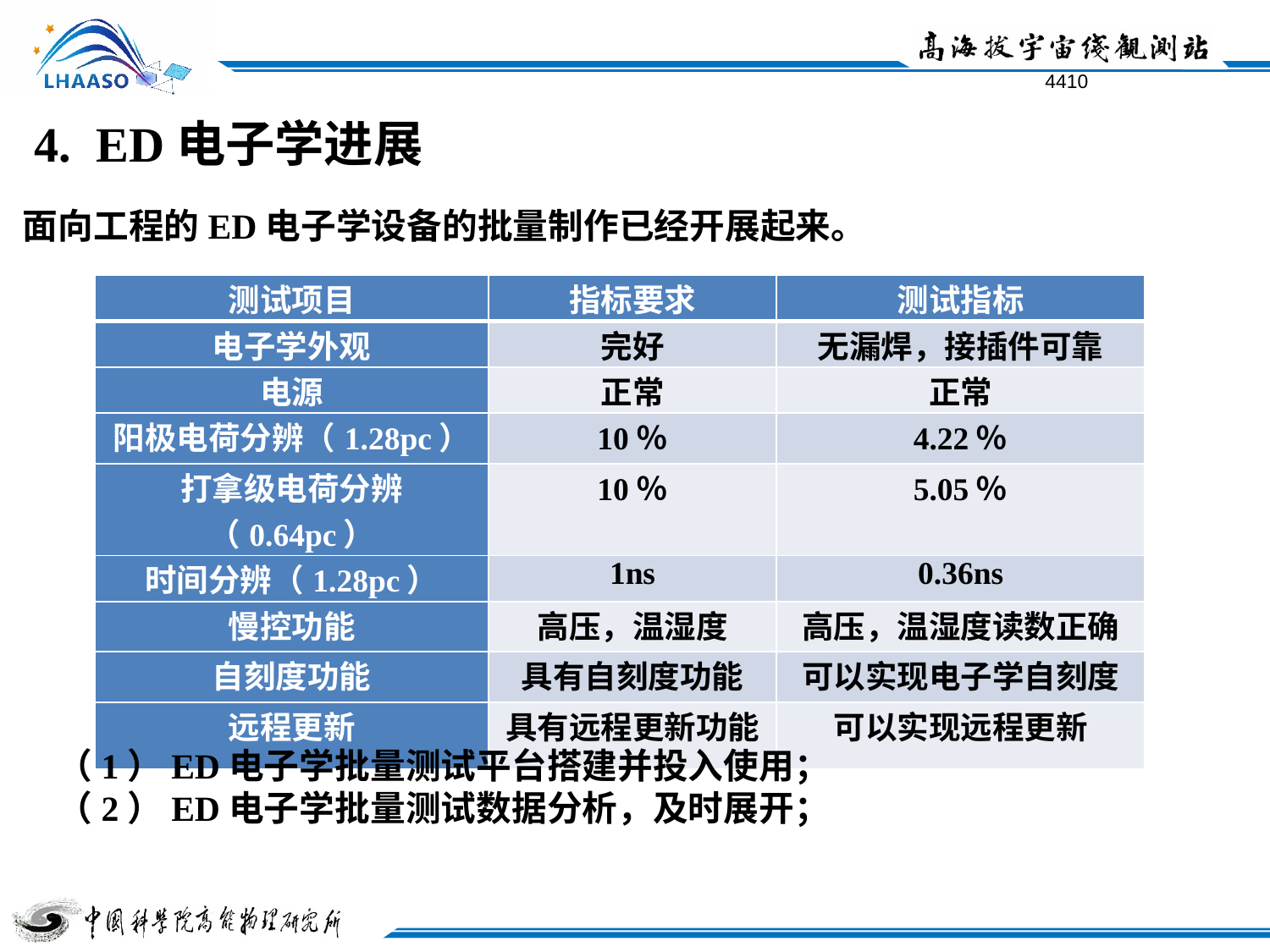

4.  ED电子学进展
面向工程的ED电子学设备的批量制作已经开展起来。
| 测试项目 | 指标要求 | 测试指标 |
| --- | --- | --- |
| 电子学外观 | 完好 | 无漏焊，接插件可靠 |
| 电源 | 正常 | 正常 |
| 阳极电荷分辨（1.28pc） | 10％ | 4.22％ |
| 打拿级电荷分辨（0.64pc） | 10％ | 5.05％ |
| 时间分辨（1.28pc） | 1ns | 0.36ns |
| 慢控功能 | 高压，温湿度 | 高压，温湿度读数正确 |
| 自刻度功能 | 具有自刻度功能 | 可以实现电子学自刻度 |
| 远程更新 | 具有远程更新功能 | 可以实现远程更新 |
（1）ED电子学批量测试平台搭建并投入使用；
（2）ED电子学批量测试数据分析，及时展开；